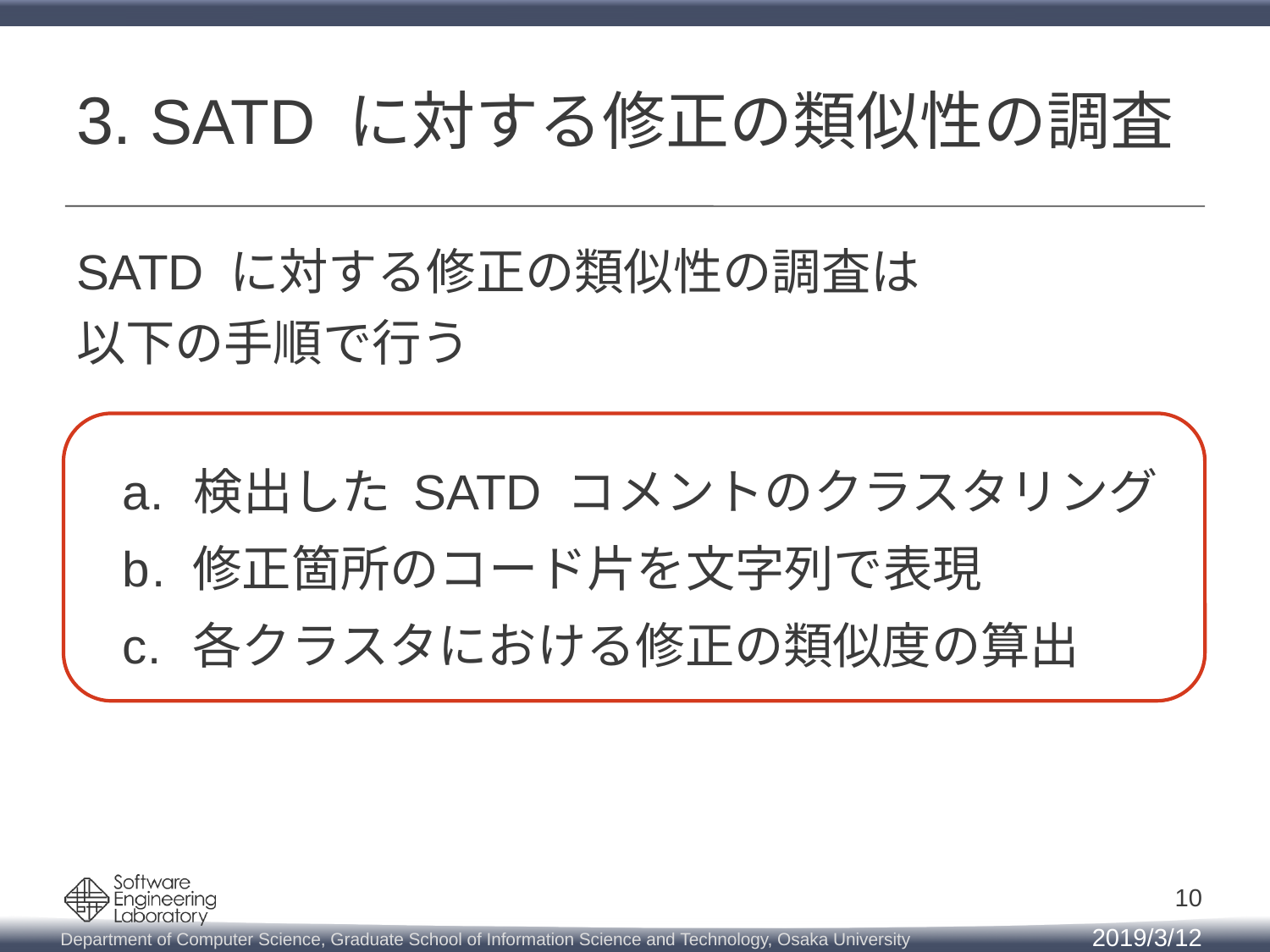

# 3. SATD に対する修正の類似性の調査
SATD に対する修正の類似性の調査は
以下の手順で行う

検出した SATD コメントのクラスタリング
 修正箇所のコード片を文字列で表現
 各クラスタにおける修正の類似度の算出
10
2019/3/12